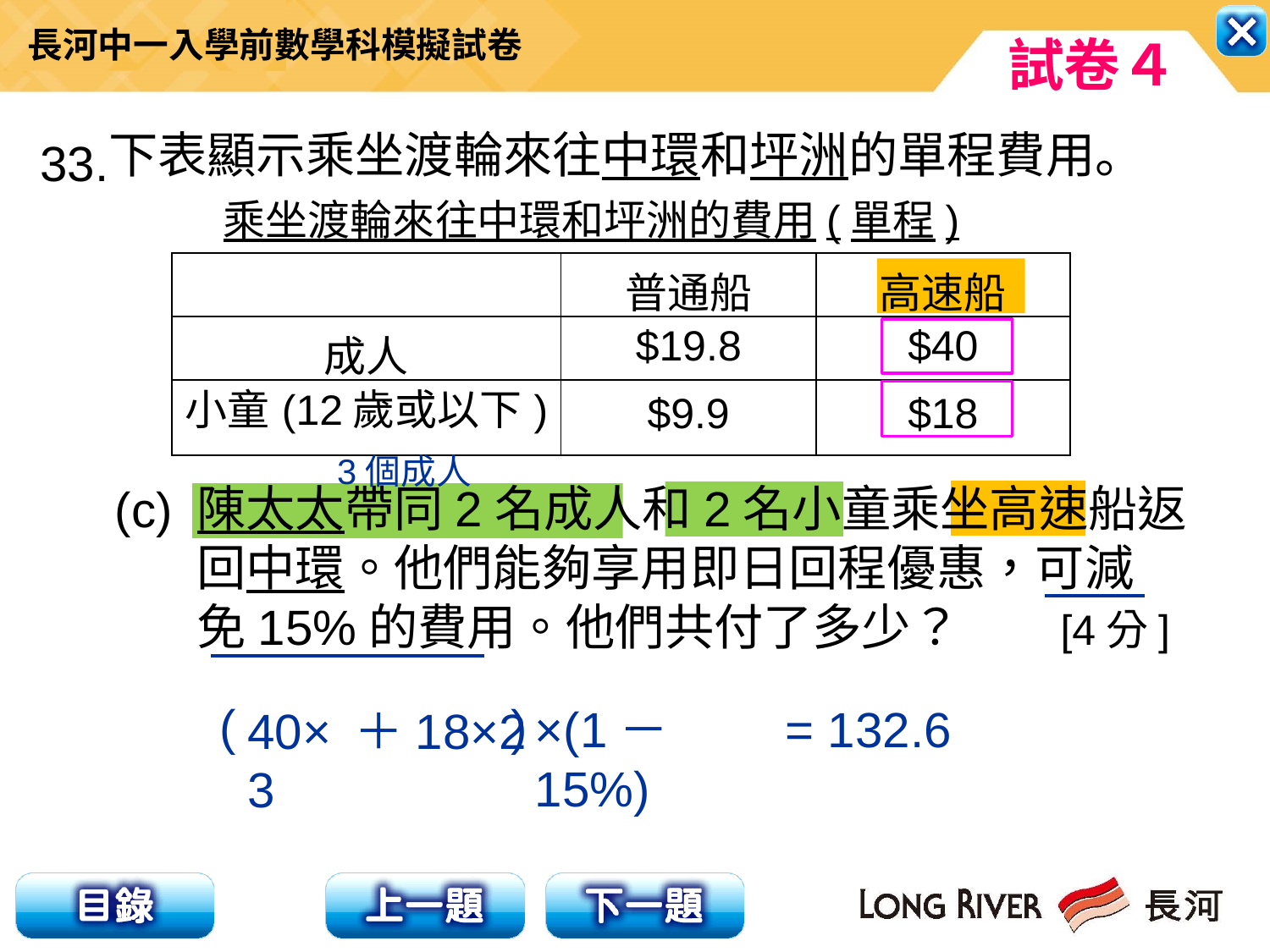

下表顯示乘坐渡輪來往中環和坪洲的單程費用。
33.
乘坐渡輪來往中環和坪洲的費用(單程)
|  | 普通船 | 高速船 |
| --- | --- | --- |
| 成人 | $19.8 | $40 |
| 小童(12歲或以下) | $9.9 | $18 |

 3個成人
陳太太帶同2名成人和2名小童乘坐高速船返
回中環。他們能夠享用即日回程優惠，可減
免15%的費用。他們共付了多少？        [4分]
(c)

(                    )
×(1－15%)
= 132.6
＋18×2
40×3